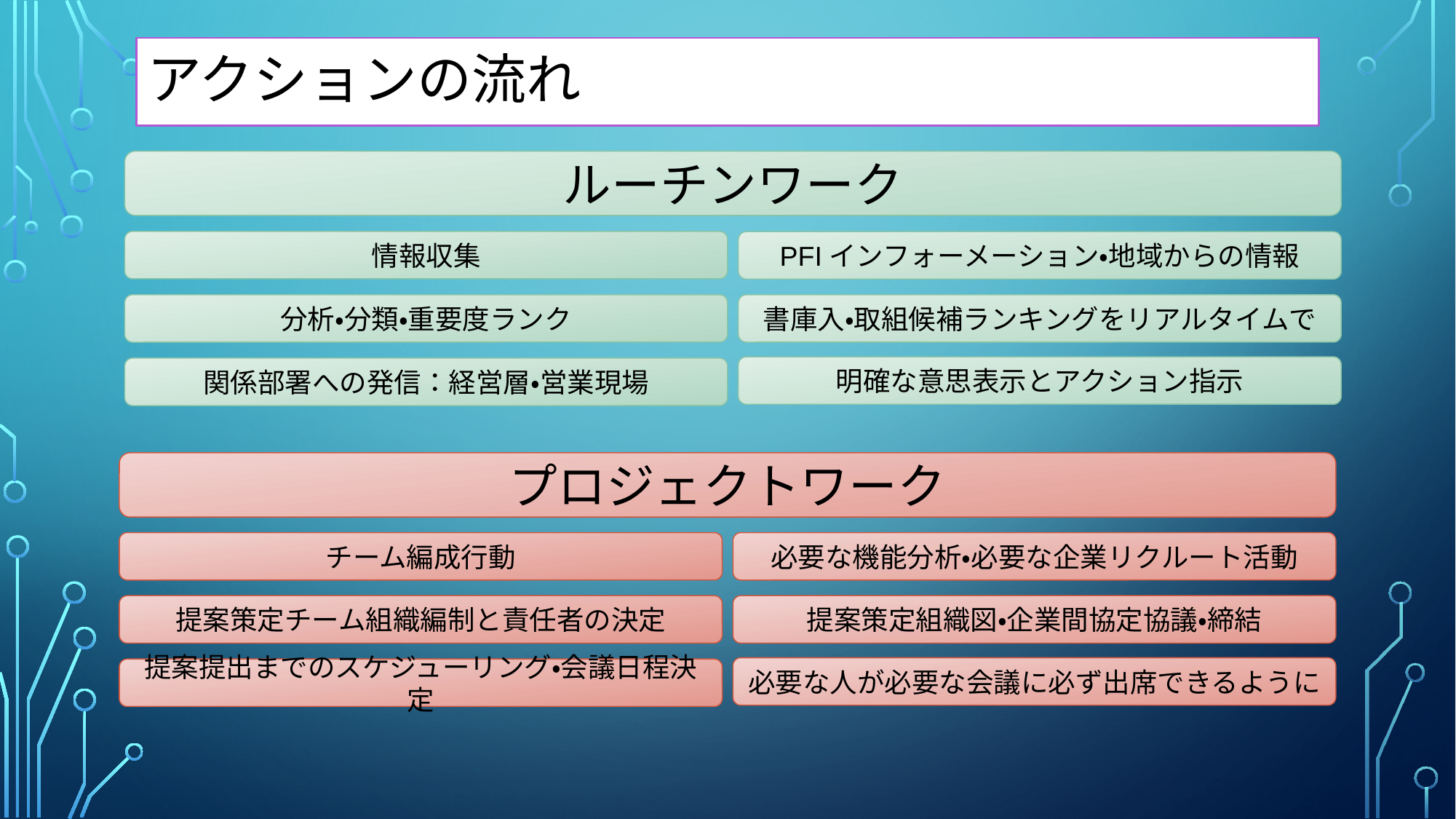

# アクションの流れ
ルーチンワーク
情報収集
PFIインフォーメーション・地域からの情報
分析・分類・重要度ランク
書庫入・取組候補ランキングをリアルタイムで
明確な意思表示とアクション指示
関係部署への発信：経営層・営業現場
プロジェクトワーク
チーム編成行動
必要な機能分析・必要な企業リクルート活動
提案策定チーム組織編制と責任者の決定
提案策定組織図・企業間協定協議・締結
必要な人が必要な会議に必ず出席できるように
提案提出までのスケジューリング・会議日程決定